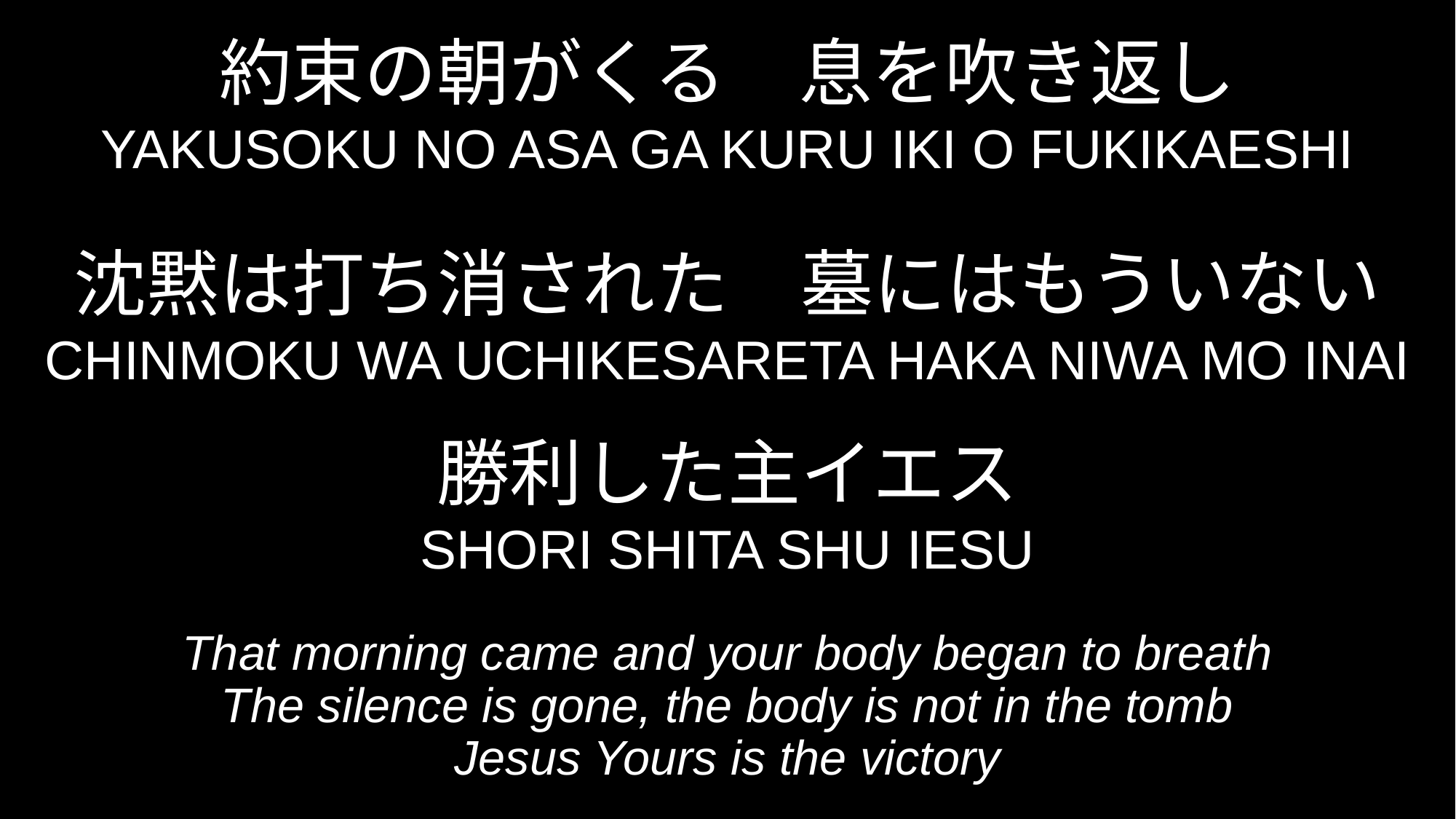

# 約束の朝がくる　息を吹き返し YAKUSOKU NO ASA GA KURU IKI O FUKIKAESHI 　 沈黙は打ち消された　墓にはもういない CHINMOKU WA UCHIKESARETA HAKA NIWA MO INAI 勝利した主イエス SHORI SHITA SHU IESU
That morning came and your body began to breath
The silence is gone, the body is not in the tomb
Jesus Yours is the victory